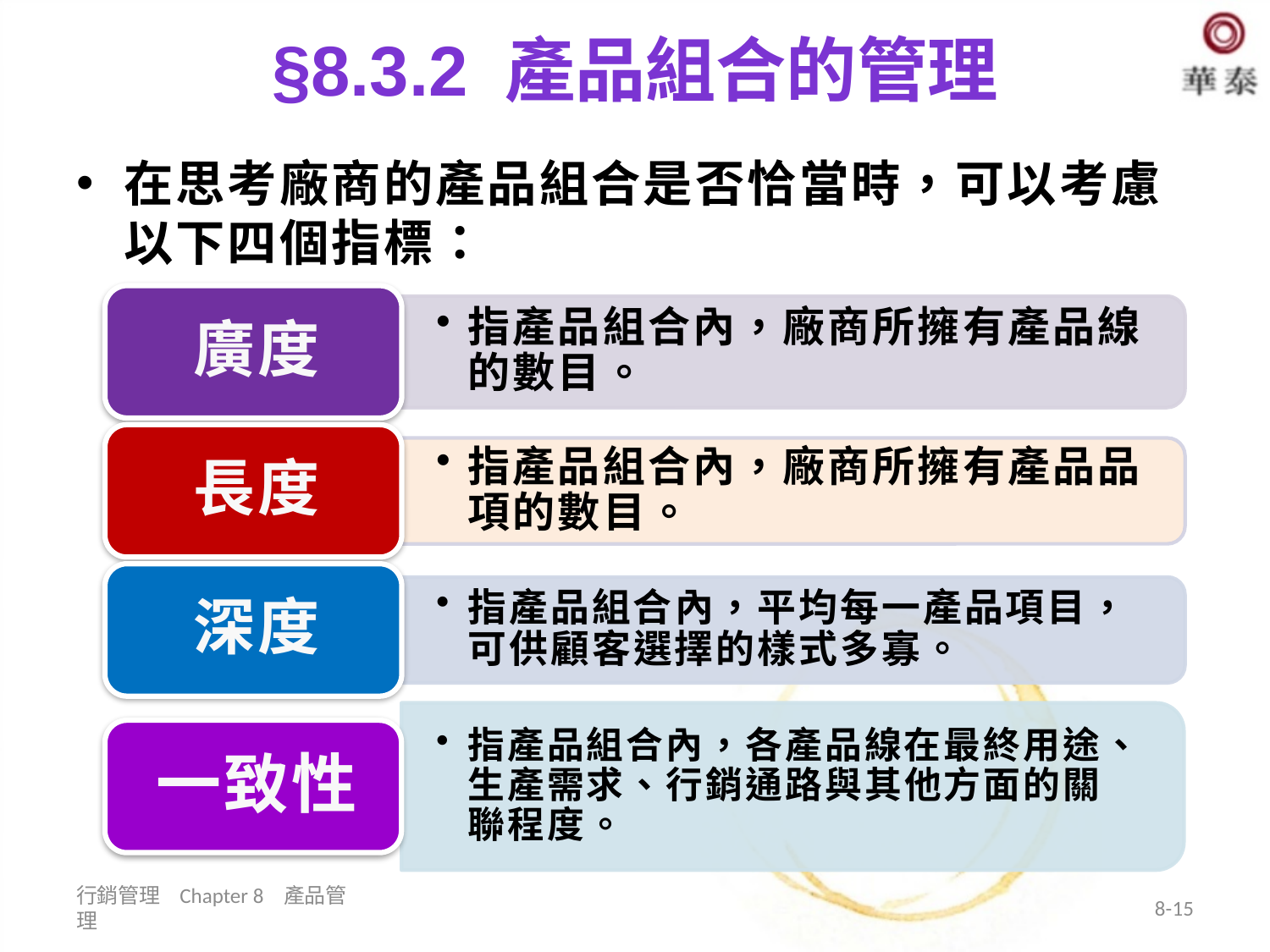

# §8.3.2 產品組合的管理
在思考廠商的產品組合是否恰當時，可以考慮以下四個指標：
指產品組合內，廠商所擁有產品線的數目。
廣度
指產品組合內，廠商所擁有產品品項的數目。
長度
指產品組合內，平均每一產品項目，可供顧客選擇的樣式多寡。
深度
指產品組合內，各產品線在最終用途、生產需求、行銷通路與其他方面的關聯程度。
一致性
行銷管理   Chapter 8   產品管理
8-15